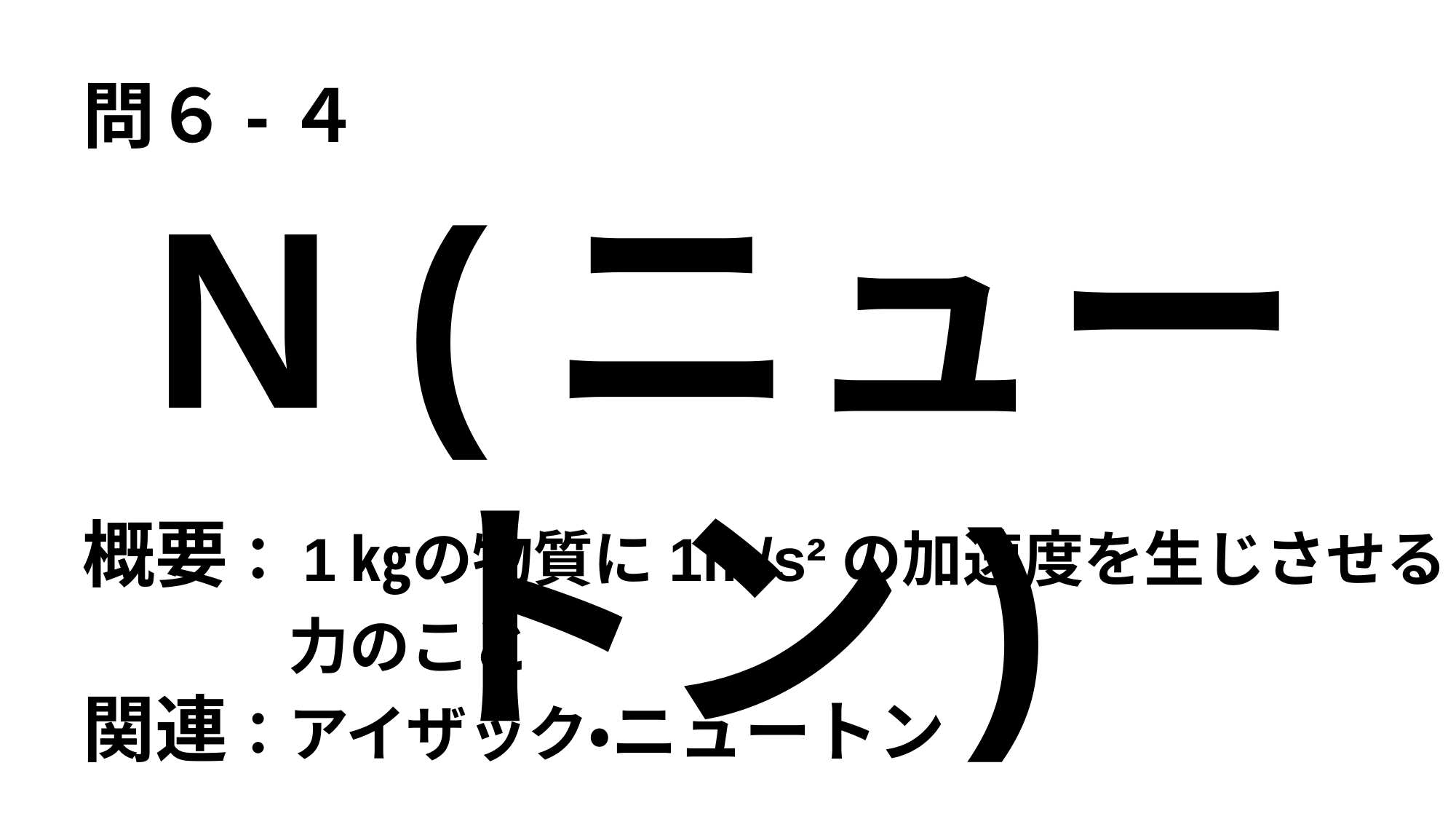

問６-４
N (ニュートン)
概要：1㎏の物質に1m/s²の加速度を生じさせる
　　　力のこと
関連：アイザック・ニュートン